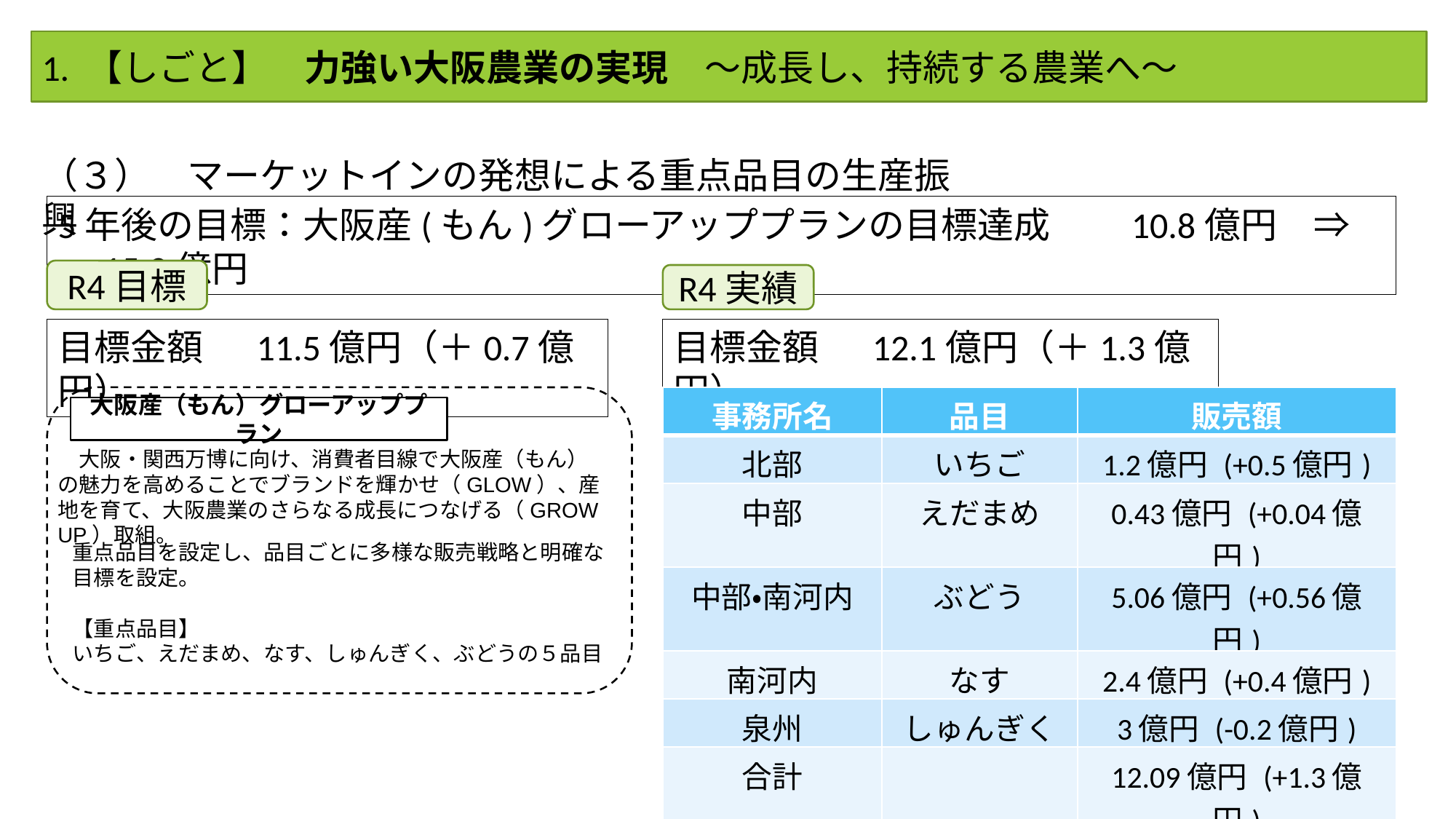

1. 【しごと】　力強い大阪農業の実現　～成長し、持続する農業へ～
（３）　マーケットインの発想による重点品目の生産振興
5年後の目標：大阪産(もん)グローアッププランの目標達成　　10.8億円　⇒　15.3億円
R4目標
R4実績
目標金額　 11.5億円（＋0.7億円）
目標金額　 12.1億円（＋1.3億円）

| 事務所名 | 品目 | 販売額 |
| --- | --- | --- |
| 北部 | いちご | 1.2億円 (+0.5億円) |
| 中部 | えだまめ | 0.43億円 (+0.04億円) |
| 中部・南河内 | ぶどう | 5.06億円 (+0.56億円) |
| 南河内 | なす | 2.4億円 (+0.4億円) |
| 泉州 | しゅんぎく | 3億円 (-0.2億円) |
| 合計 |  | 12.09億円 (+1.3億円) |
大阪産（もん）グローアッププラン
　大阪・関西万博に向け、消費者目線で大阪産（もん）の魅力を高めることでブランドを輝かせ（GLOW）、産地を育て、大阪農業のさらなる成長につなげる（GROW UP）取組。
重点品目を設定し、品目ごとに多様な販売戦略と明確な目標を設定。

【重点品目】
いちご、えだまめ、なす、しゅんぎく、ぶどうの５品目